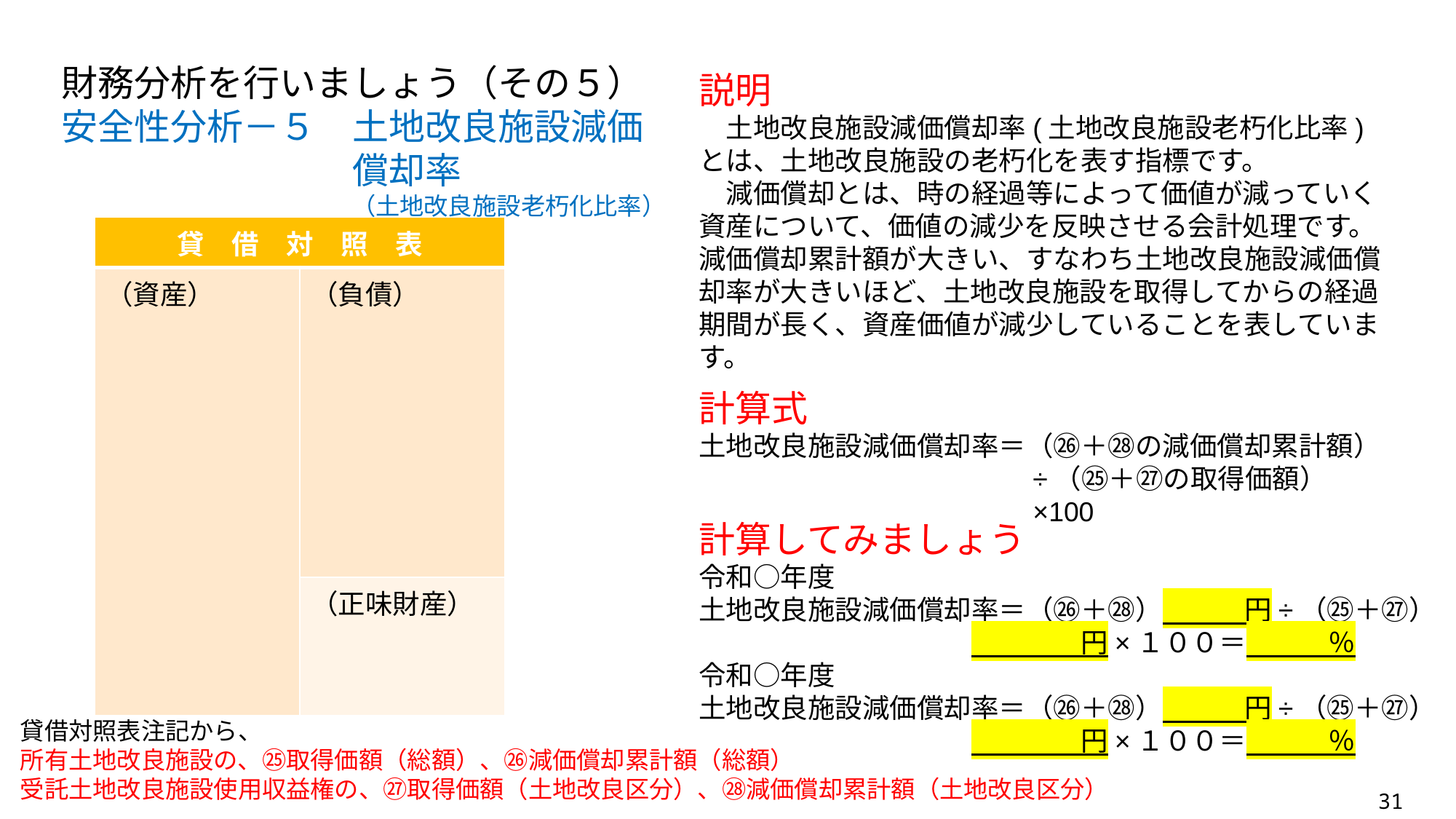

財務分析を行いましょう（その５）
安全性分析－５　土地改良施設減価
　　　　　　　　償却率
　　　　　　　　　　　　（土地改良施設老朽化比率）
説明
　土地改良施設減価償却率(土地改良施設老朽化比率)とは、土地改良施設の老朽化を表す指標です。
　減価償却とは、時の経過等によって価値が減っていく資産について、価値の減少を反映させる会計処理です。減価償却累計額が大きい、すなわち土地改良施設減価償却率が大きいほど、土地改良施設を取得してからの経過期間が長く、資産価値が減少していることを表しています。
| 貸　借　対　照　表 |  |
| --- | --- |
| （資産） | （負債） |
|  | （正味財産） |
計算式
土地改良施設減価償却率＝（㉖＋㉘の減価償却累計額）
　　　　　　　　　　　　÷（㉕＋㉗の取得価額）
　　　　　　　　　　　　×100
計算してみましょう
令和○年度
土地改良施設減価償却率＝（㉖＋㉘）　　　円÷（㉕＋㉗）
　　　　　　　　　　　　　　円×１００＝　　　％
令和○年度
土地改良施設減価償却率＝（㉖＋㉘）　　　円÷（㉕＋㉗）
　　　　　　　　　　　　　　円×１００＝　　　％
貸借対照表注記から、
所有土地改良施設の、㉕取得価額（総額）、㉖減価償却累計額（総額）
受託土地改良施設使用収益権の、㉗取得価額（土地改良区分）、㉘減価償却累計額（土地改良区分）
31